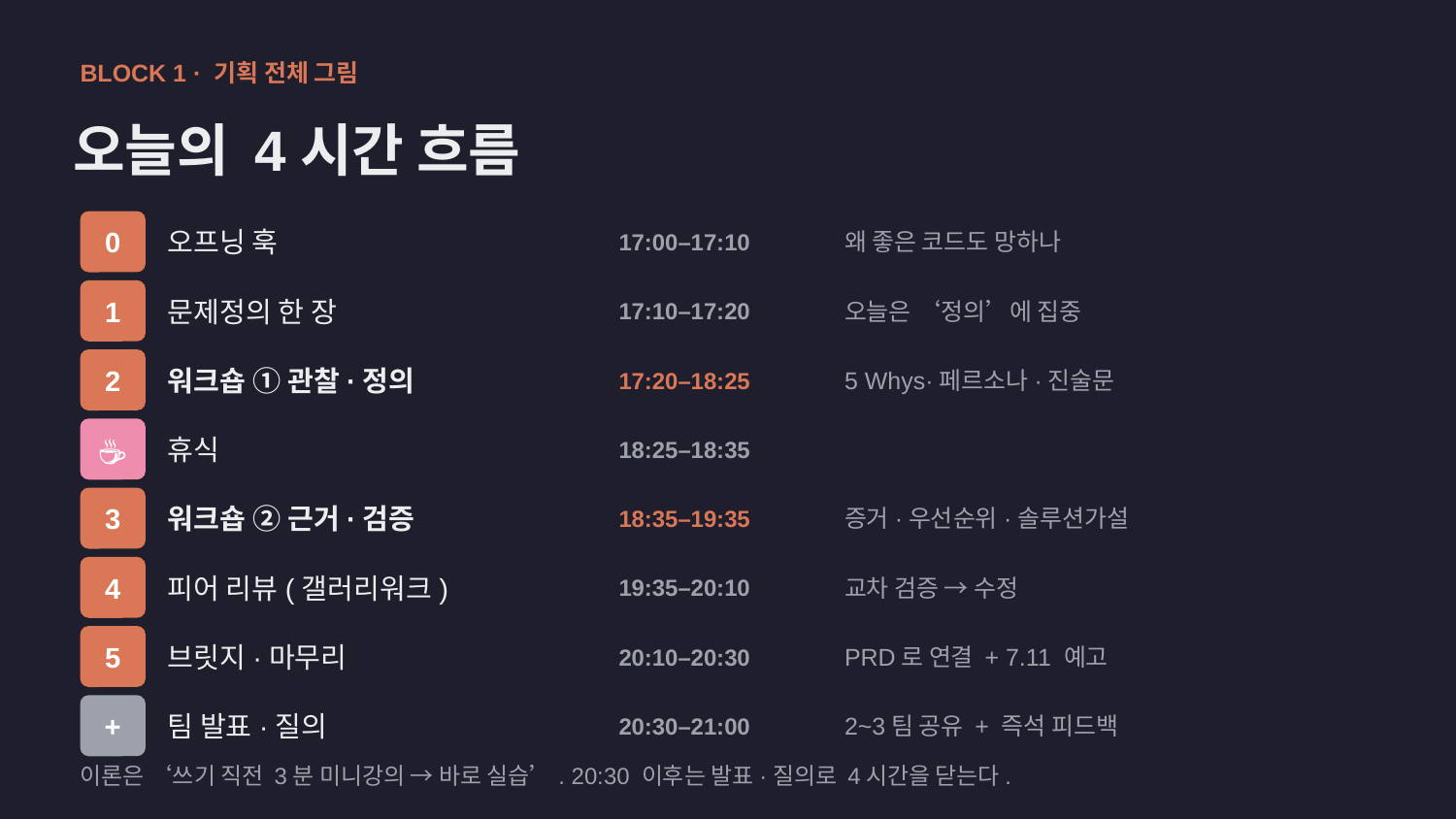

BLOCK 1 · 기획 전체 그림
오늘의 4시간 흐름

0
오프닝 훅
17:00–17:10
왜 좋은 코드도 망하나

1
문제정의 한 장
17:10–17:20
오늘은 ‘정의’에 집중

2
워크숍 ① 관찰·정의
17:20–18:25
5 Whys·페르소나·진술문

☕
휴식
18:25–18:35

3
워크숍 ② 근거·검증
18:35–19:35
증거·우선순위·솔루션가설

4
피어 리뷰(갤러리워크)
19:35–20:10
교차 검증 → 수정

5
브릿지·마무리
20:10–20:30
PRD로 연결 + 7.11 예고

+
팀 발표·질의
20:30–21:00
2~3팀 공유 + 즉석 피드백
이론은 ‘쓰기 직전 3분 미니강의 → 바로 실습’. 20:30 이후는 발표·질의로 4시간을 닫는다.